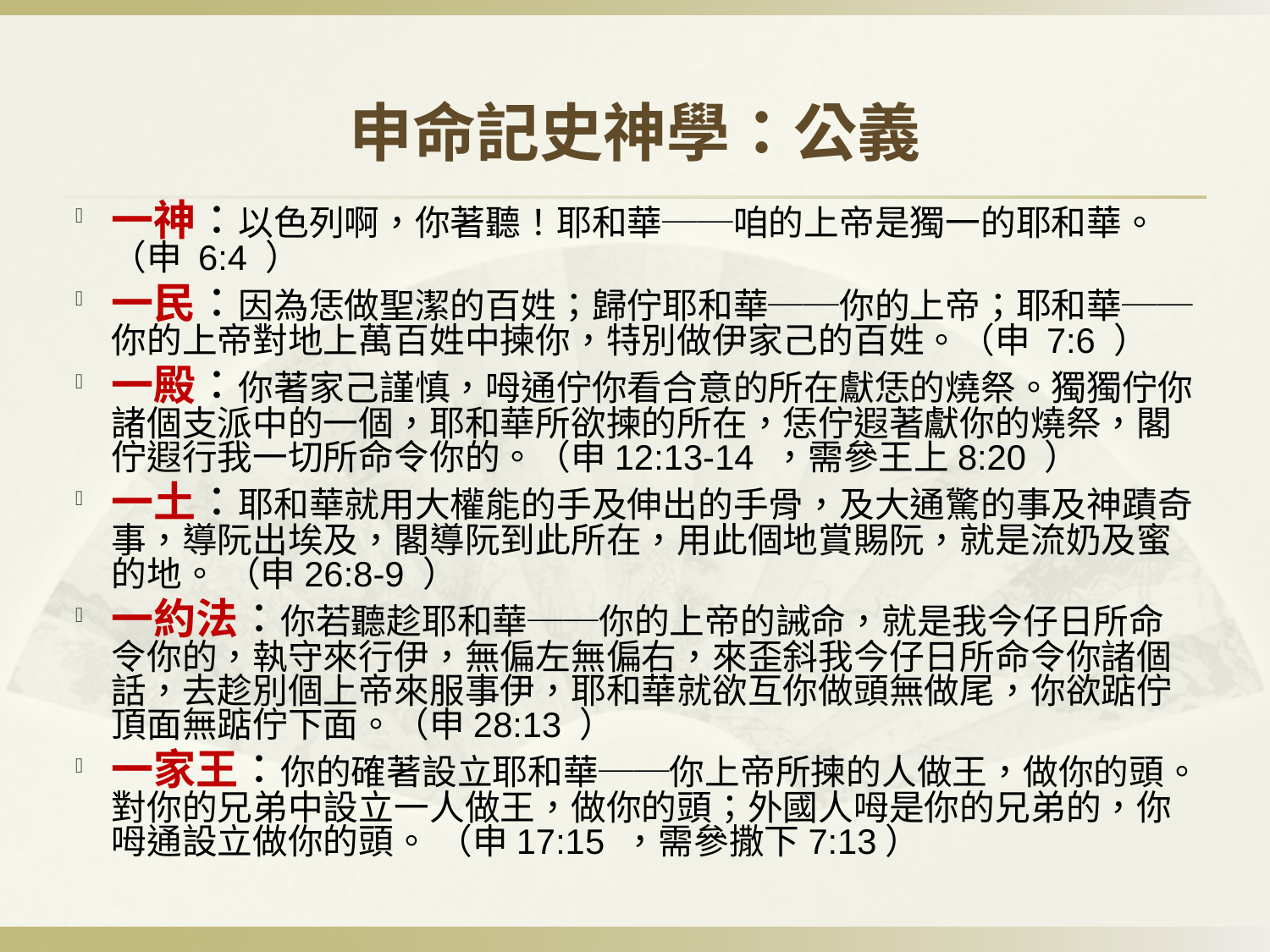

# 申命記史神學：公義
一神：以色列啊，你著聽！耶和華──咱的上帝是獨一的耶和華。（申 6:4 ）
一民：因為恁做聖潔的百姓；歸佇耶和華──你的上帝；耶和華──你的上帝對地上萬百姓中揀你，特別做伊家己的百姓。（申 7:6 ）
一殿：你著家己謹慎，呣通佇你看合意的所在獻恁的燒祭。獨獨佇你諸個支派中的一個，耶和華所欲揀的所在，恁佇遐著獻你的燒祭，閣佇遐行我一切所命令你的。（申12:13-14 ，需參王上8:20 ）
一土：耶和華就用大權能的手及伸出的手骨，及大通驚的事及神蹟奇事，導阮出埃及，閣導阮到此所在，用此個地賞賜阮，就是流奶及蜜的地。 （申26:8-9 ）
一約法：你若聽趁耶和華──你的上帝的誡命，就是我今仔日所命令你的，執守來行伊，無偏左無偏右，來歪斜我今仔日所命令你諸個話，去趁別個上帝來服事伊，耶和華就欲互你做頭無做尾，你欲踮佇頂面無踮佇下面。（申28:13 ）
一家王：你的確著設立耶和華──你上帝所揀的人做王，做你的頭。對你的兄弟中設立一人做王，做你的頭；外國人呣是你的兄弟的，你呣通設立做你的頭。 （申17:15 ，需參撒下7:13）